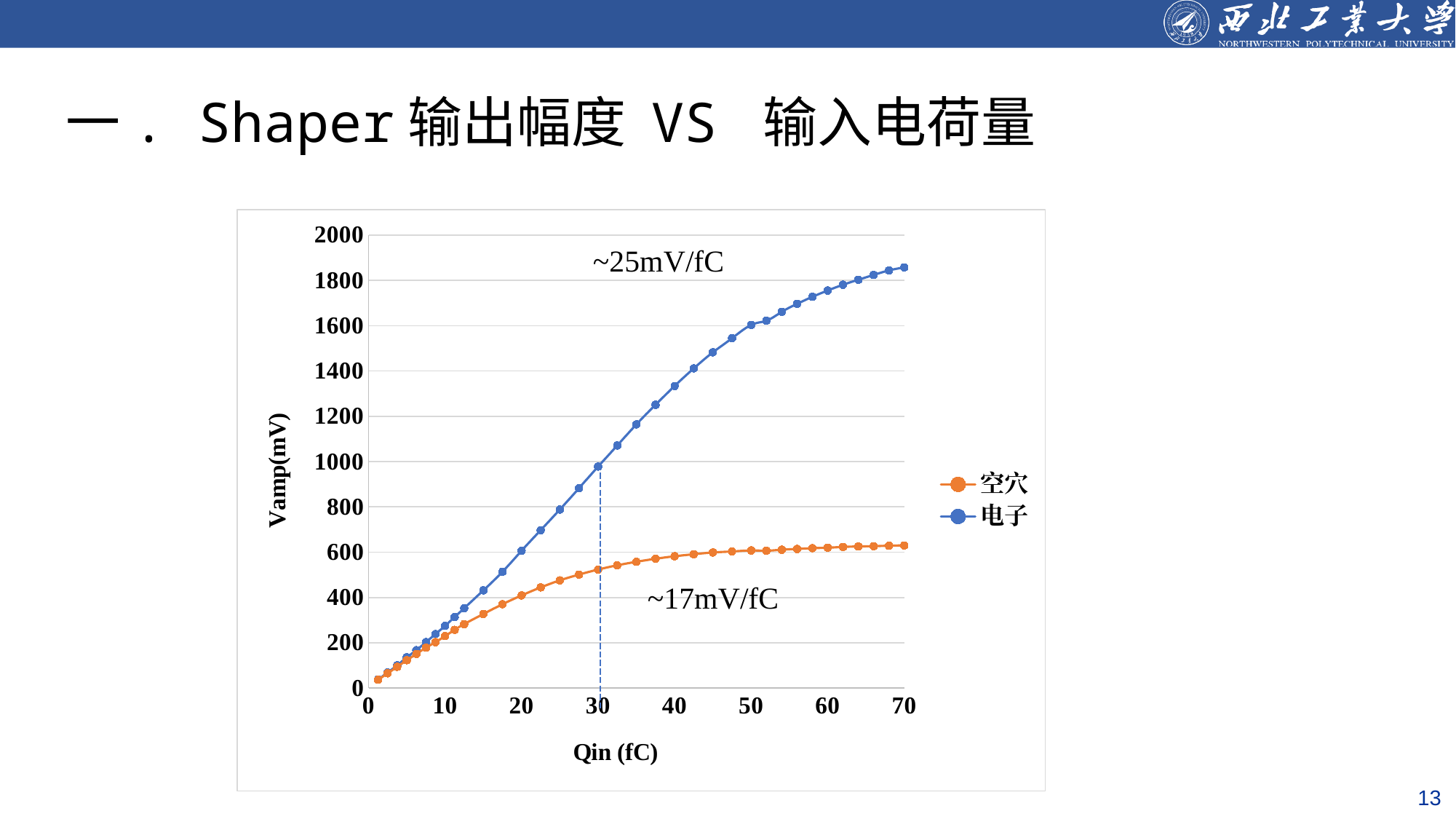

# 一. Shaper输出幅度 VS 输入电荷量

### Chart

| Category | 空穴 | 电子 |
|---|---|---|
~25mV/fC
~17mV/fC
13